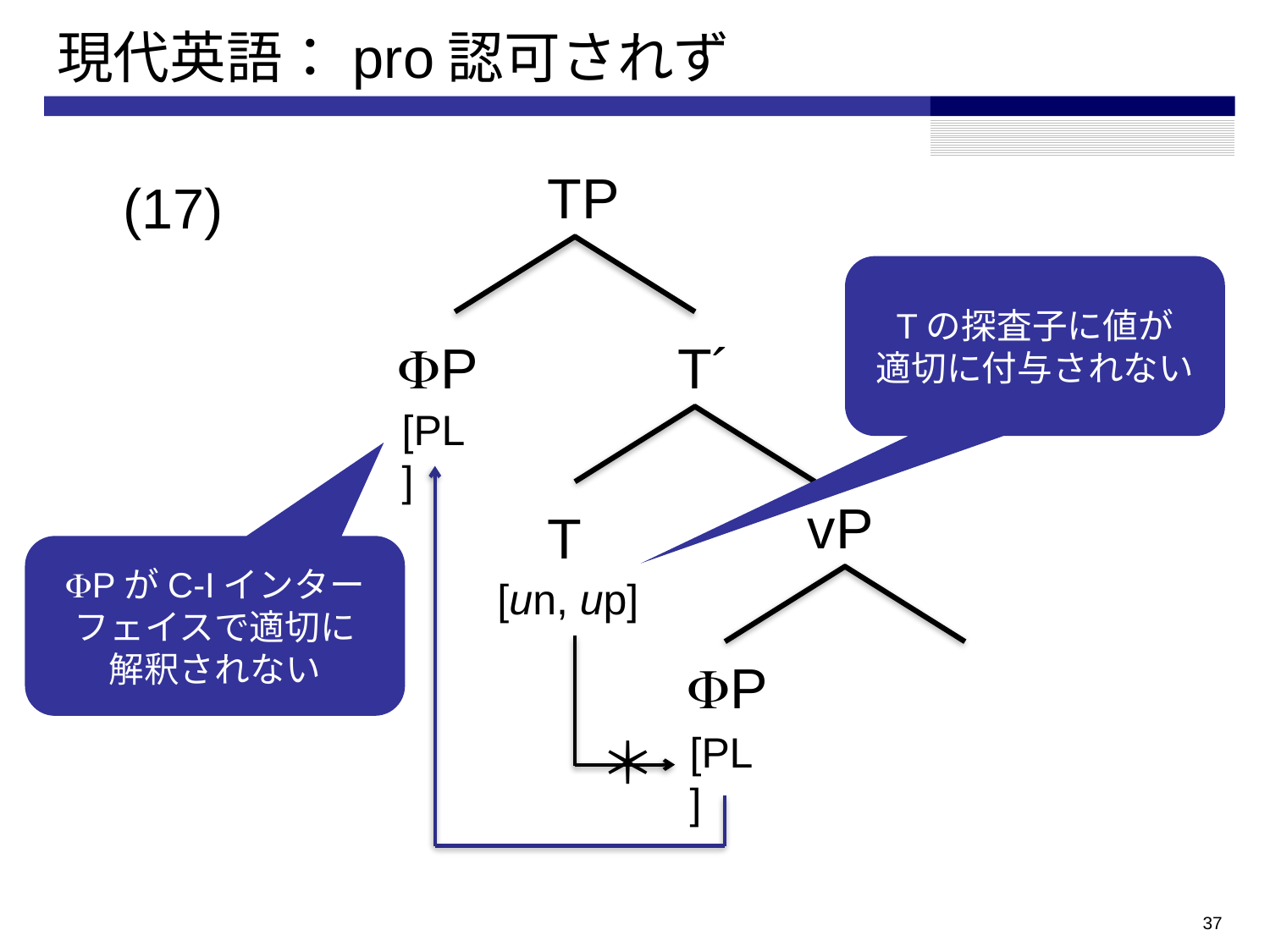

# 現代英語：pro認可されず
TP
(17)
Tの探査子に値が
適切に付与されない
ΦP
T´
[pl]
vP
T
ΦPがC-Iインター
フェイスで適切に
解釈されない
[un, up]
ΦP
[pl]
＊
37